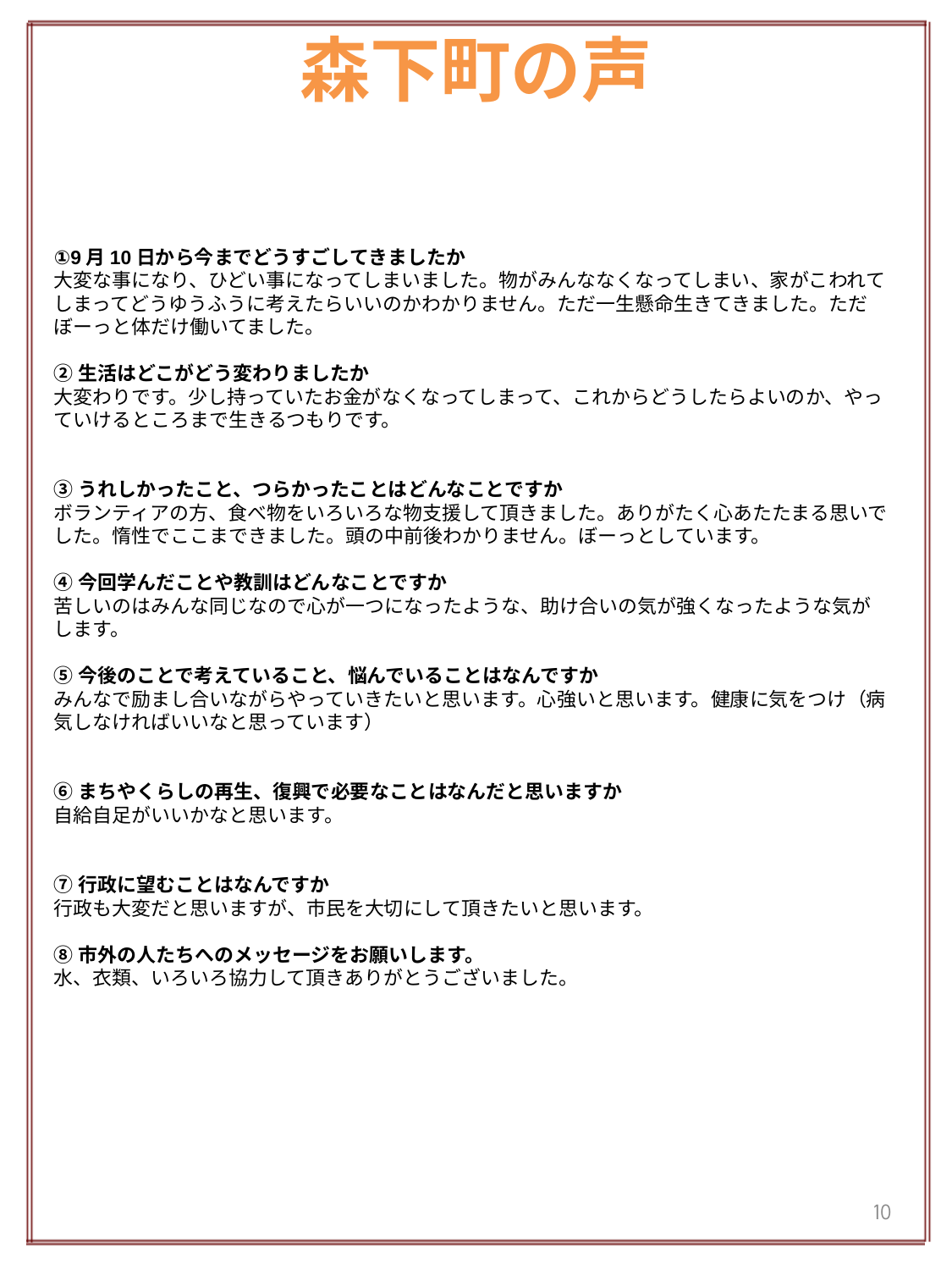

# 森下町の声
①9月10日から今までどうすごしてきましたか
大変な事になり、ひどい事になってしまいました。物がみんななくなってしまい、家がこわれてしまってどうゆうふうに考えたらいいのかわかりません。ただ一生懸命生きてきました。ただぼーっと体だけ働いてました。

②生活はどこがどう変わりましたか
大変わりです。少し持っていたお金がなくなってしまって、これからどうしたらよいのか、やっていけるところまで生きるつもりです。

③うれしかったこと、つらかったことはどんなことですか
ボランティアの方、食べ物をいろいろな物支援して頂きました。ありがたく心あたたまる思いでした。惰性でここまできました。頭の中前後わかりません。ぼーっとしています。

④今回学んだことや教訓はどんなことですか
苦しいのはみんな同じなので心が一つになったような、助け合いの気が強くなったような気がします。

⑤今後のことで考えていること、悩んでいることはなんですか
みんなで励まし合いながらやっていきたいと思います。心強いと思います。健康に気をつけ（病気しなければいいなと思っています）

⑥まちやくらしの再生、復興で必要なことはなんだと思いますか
自給自足がいいかなと思います。

⑦行政に望むことはなんですか
行政も大変だと思いますが、市民を大切にして頂きたいと思います。

⑧市外の人たちへのメッセージをお願いします。
水、衣類、いろいろ協力して頂きありがとうございました。

10